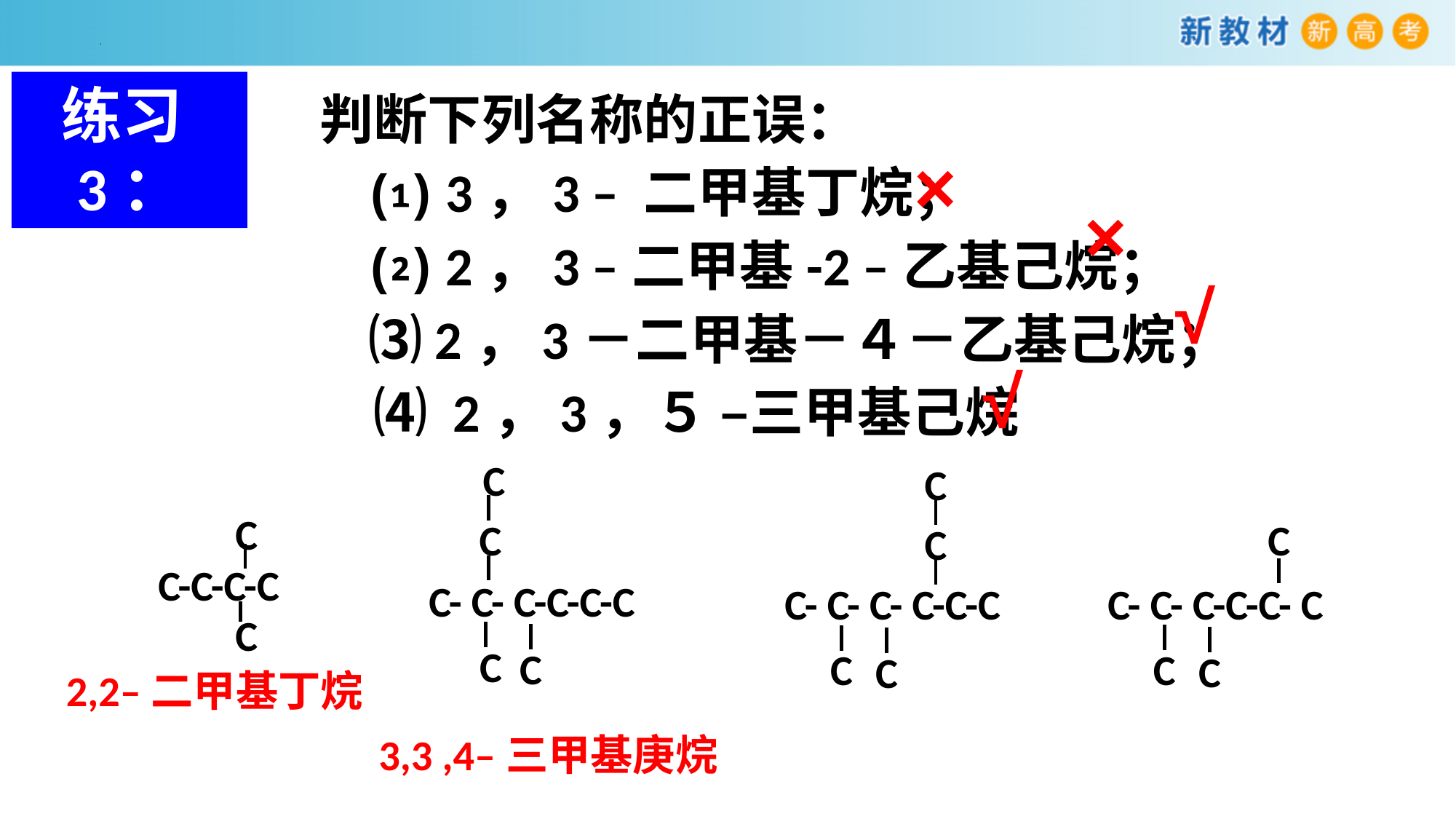

练习3：
判断下列名称的正误：
    ⑴ 3，3 – 二甲基丁烷；
    ⑵ 2，3 –二甲基-2 –乙基己烷；
    ⑶ 2，3－二甲基－４－乙基己烷；
　⑷ 2，3，５ –三甲基己烷
×
×
√
√
 C
 C
C
C
          C
  C-C-C-C
          C
C
C- C- C-C-C-C
C- C- C-C-C- C
C- C- C- C-C-C
 C
C
C
C
C
C
2,2–二甲基丁烷
3,3 ,4–三甲基庚烷